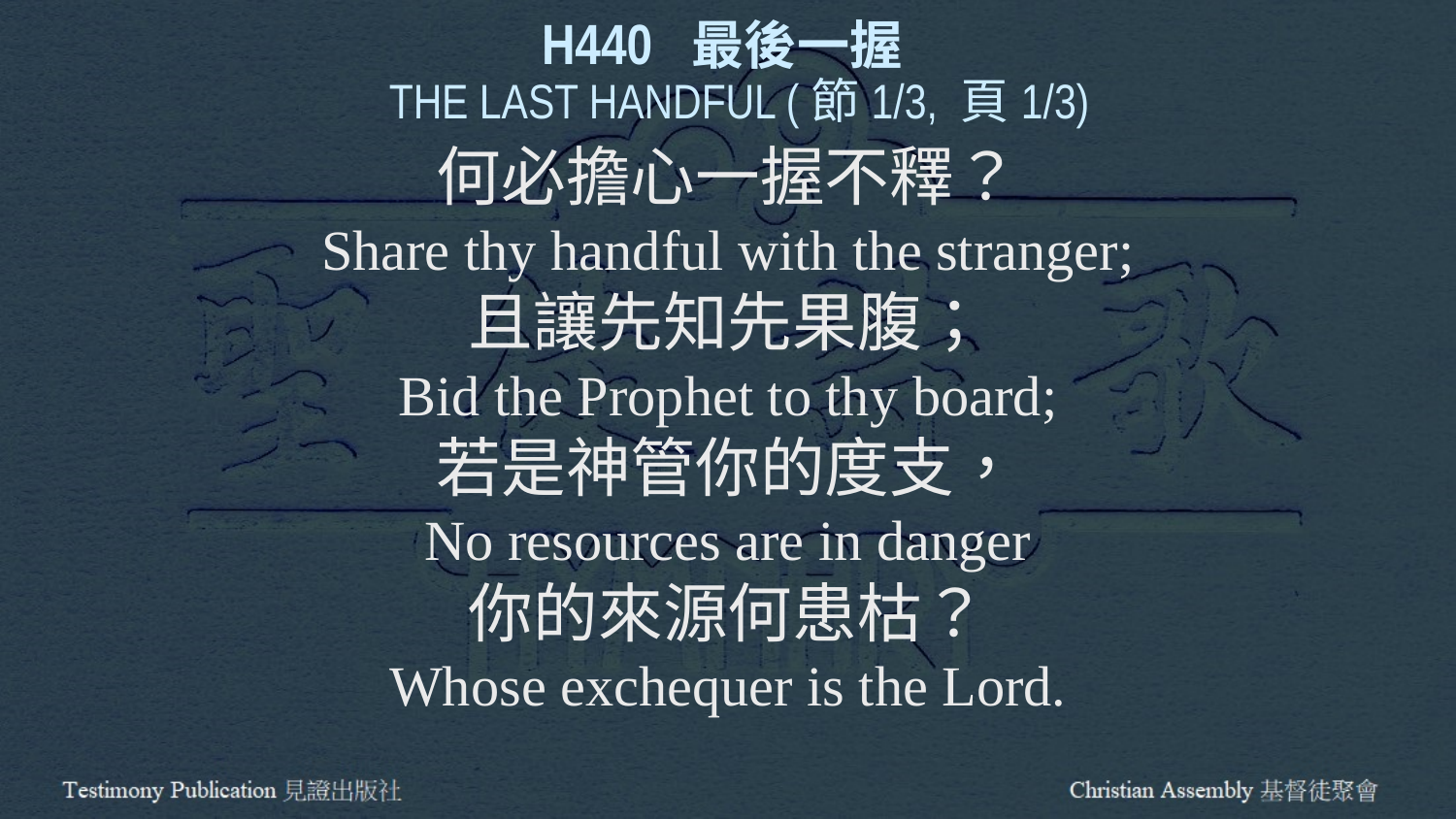

H440  最後一握
 THE LAST HANDFUL (節1/3, 頁1/3)
何必擔心一握不釋？
Share thy handful with the stranger;
且讓先知先果腹；
Bid the Prophet to thy board;
若是神管你的度支，
No resources are in danger
你的來源何患枯？
Whose exchequer is the Lord.